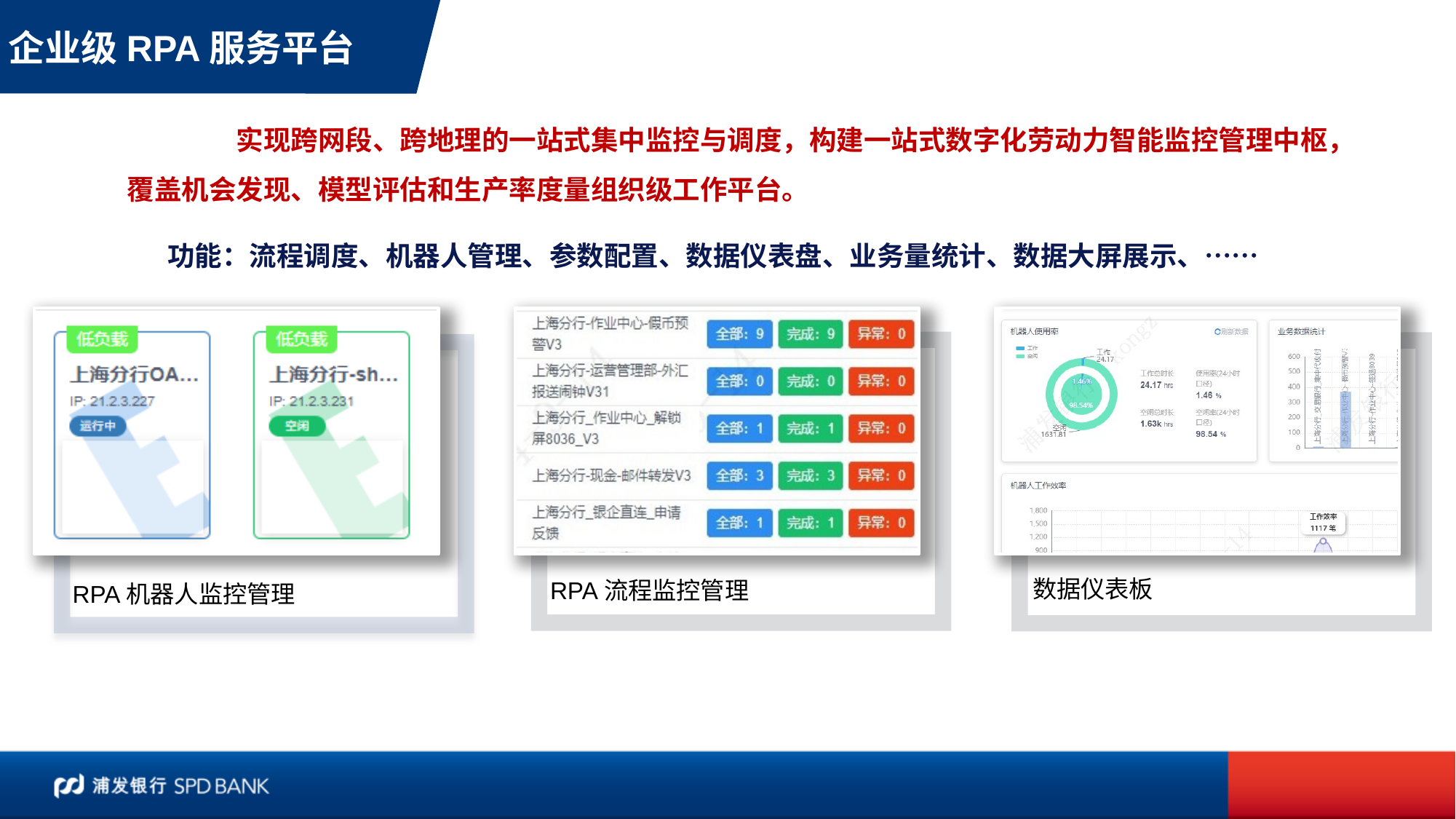

企业级RPA服务平台
	实现跨网段、跨地理的一站式集中监控与调度，构建一站式数字化劳动力智能监控管理中枢，覆盖机会发现、模型评估和生产率度量组织级工作平台。

RPA机器人监控管理
RPA流程监控管理
数据仪表板
功能：流程调度、机器人管理、参数配置、数据仪表盘、业务量统计、数据大屏展示、……